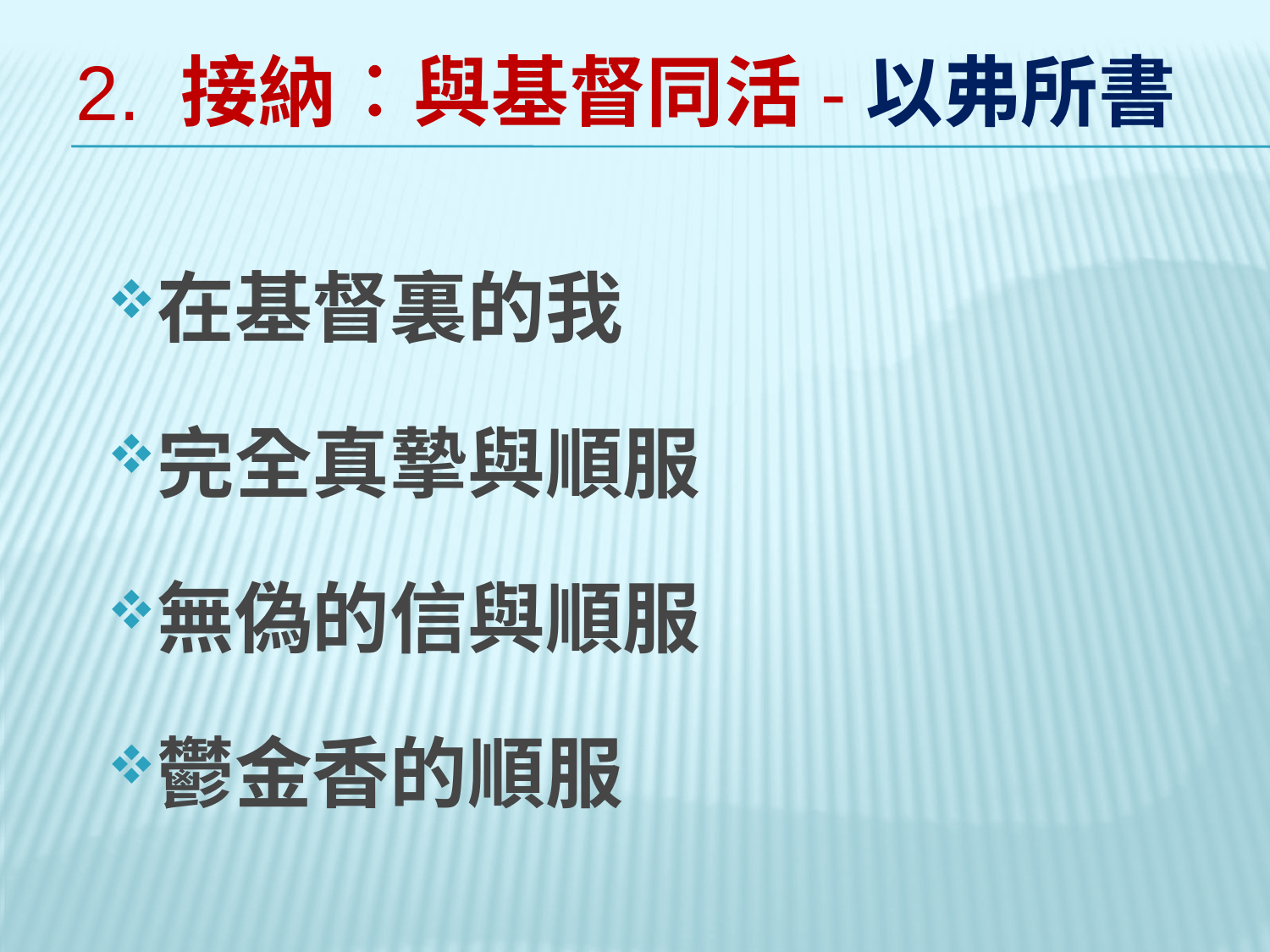

# 2. 接納︰與基督同活-以弗所書
在基督裏的我
完全真摯與順服
無偽的信與順服
鬱金香的順服